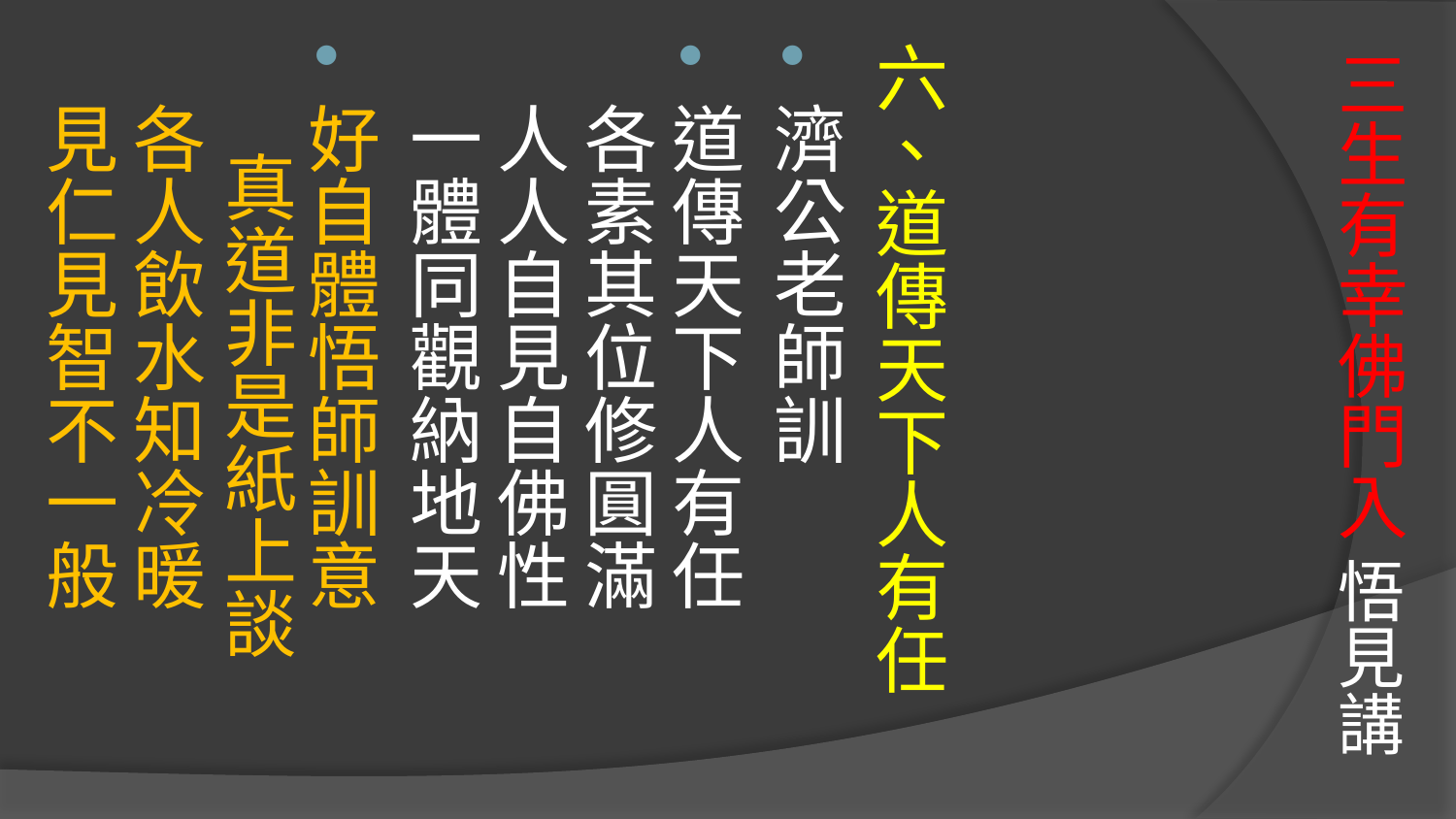

# 三生有幸佛門入 悟見講
六、道傳天下人有任
濟公老師訓
道傳天下人有任　       各素其位修圓滿
人人自見自佛性　       一體同觀納地天
好自體悟師訓意　          真道非是紙上談
各人飲水知冷暖　     見仁見智不一般